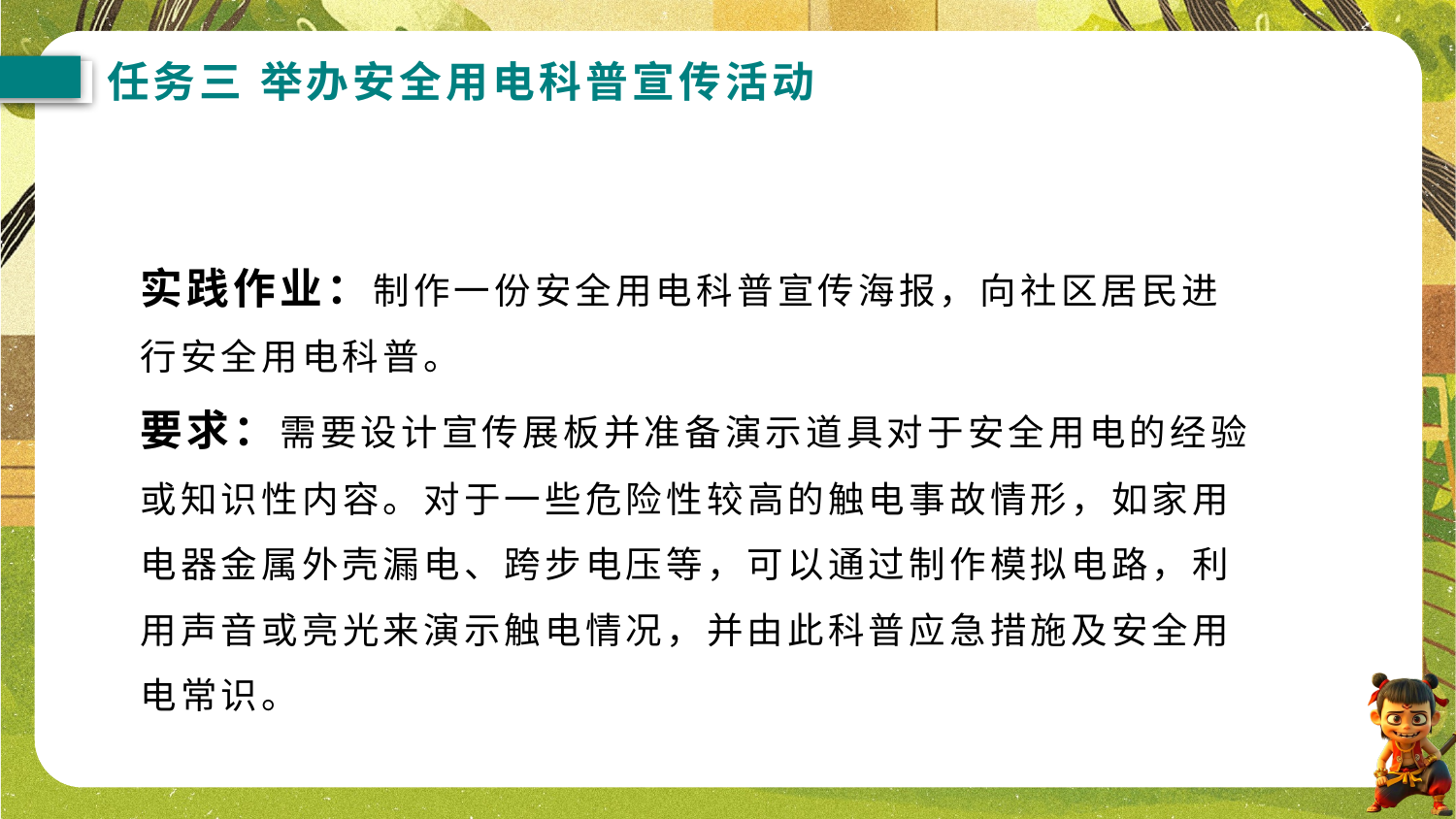

任务三 举办安全用电科普宣传活动

实践作业：制作一份安全用电科普宣传海报，向社区居民进行安全用电科普。
要求：需要设计宣传展板并准备演示道具对于安全用电的经验或知识性内容。对于一些危险性较高的触电事故情形，如家用电器金属外壳漏电、跨步电压等，可以通过制作模拟电路，利用声音或亮光来演示触电情况，并由此科普应急措施及安全用电常识。